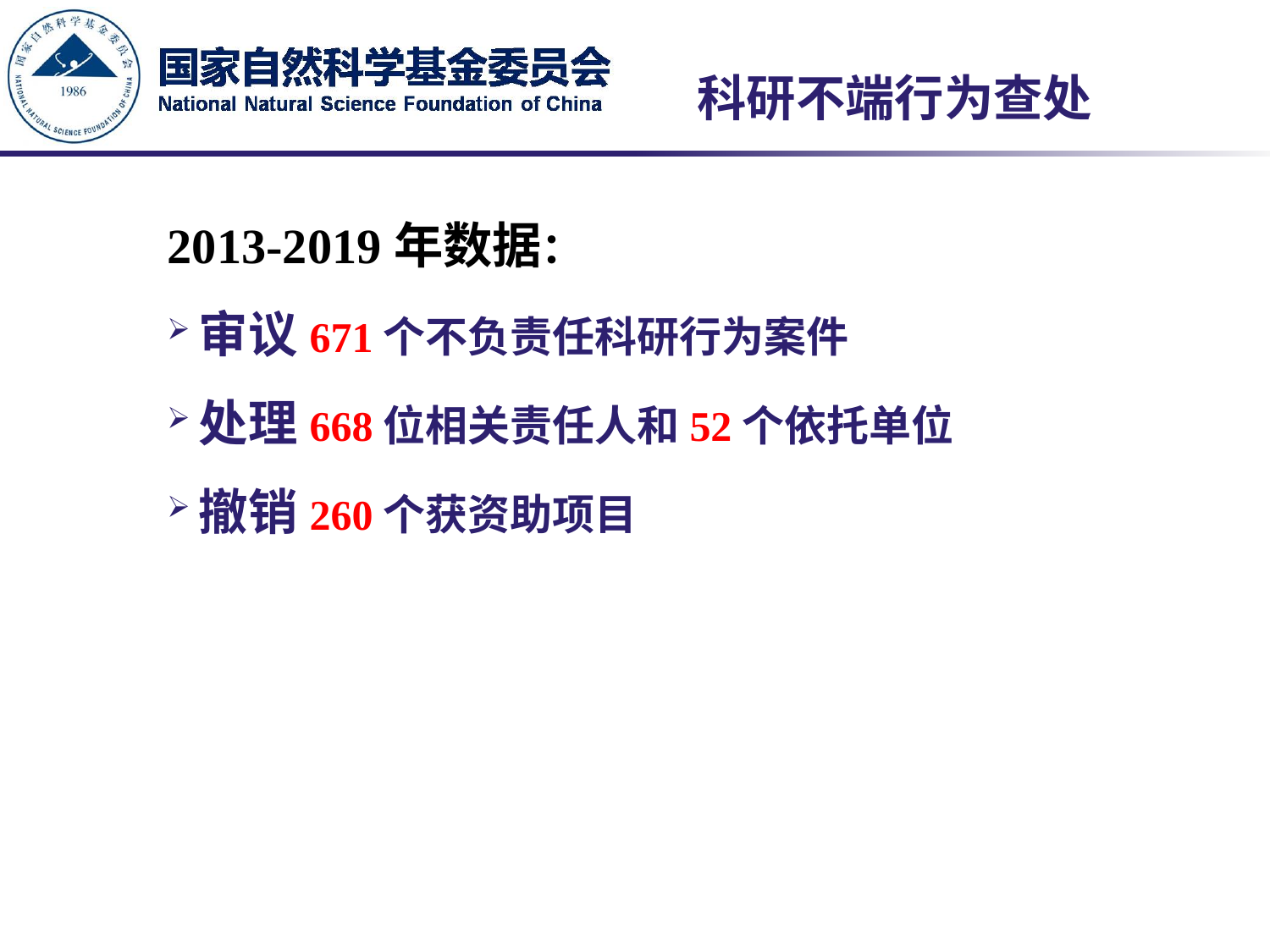

# 科研不端行为查处
2013-2019年数据：
审议671个不负责任科研行为案件
处理668位相关责任人和52个依托单位
撤销260个获资助项目